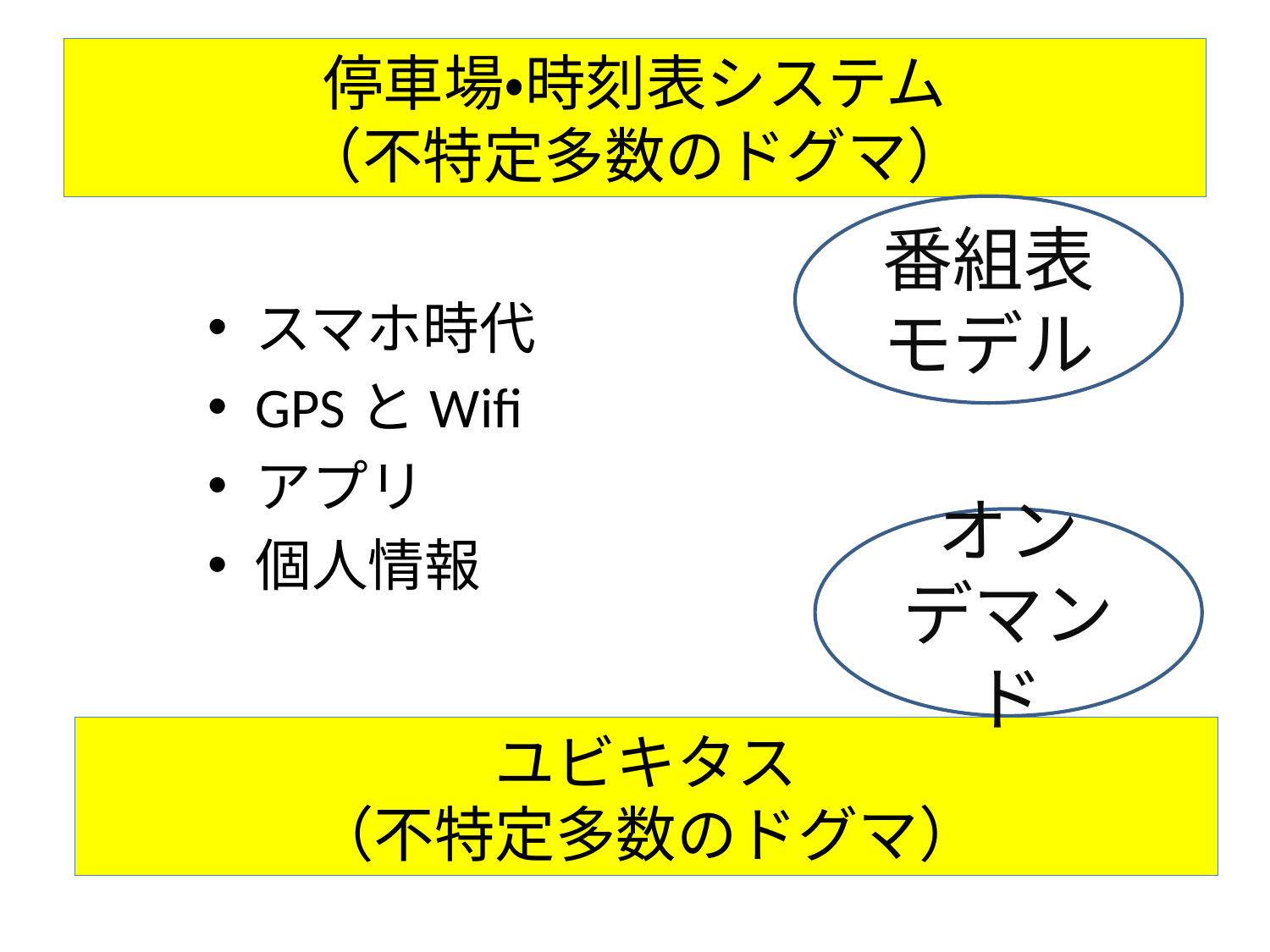

# 停車場・時刻表システム （不特定多数のドグマ）
番組表モデル
スマホ時代
GPSとWifi
アプリ
個人情報
オン
デマンド
ユビキタス
（不特定多数のドグマ）